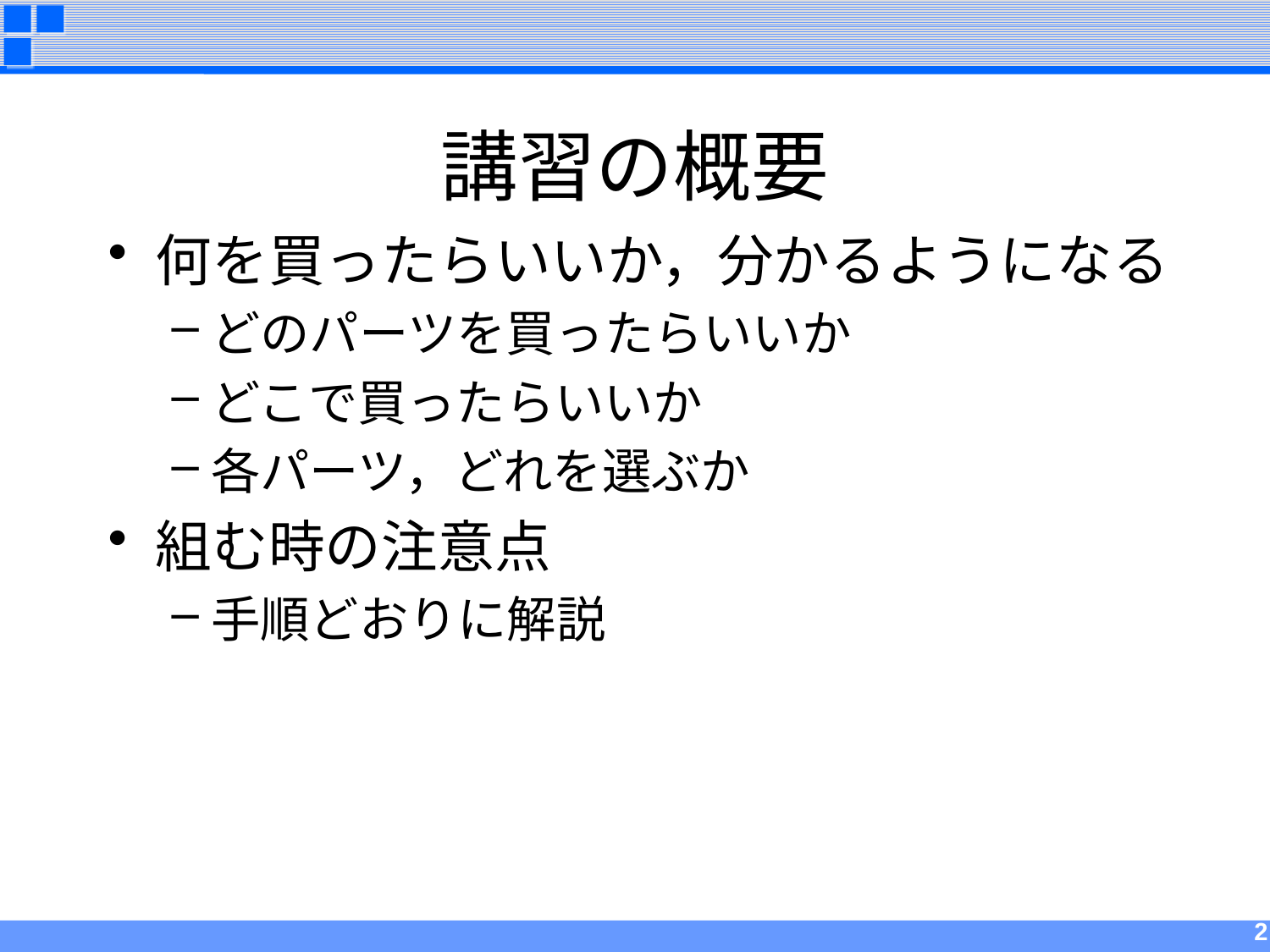

# 講習の概要
何を買ったらいいか，分かるようになる
どのパーツを買ったらいいか
どこで買ったらいいか
各パーツ，どれを選ぶか
組む時の注意点
手順どおりに解説
2